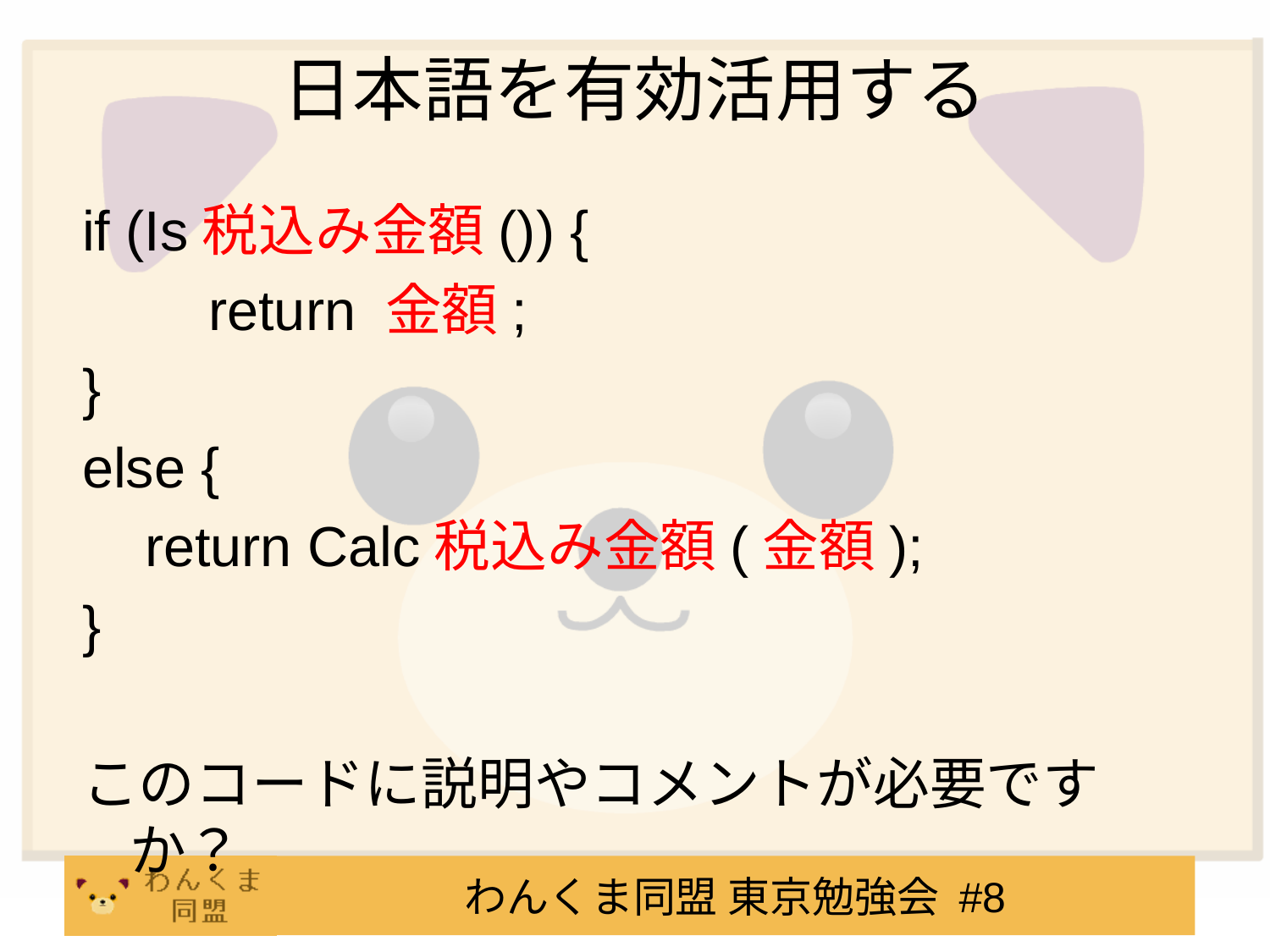

# 日本語を有効活用する
if (Is税込み金額()) {
　　return 金額;
}
else {
    return Calc税込み金額(金額);
}

このコードに説明やコメントが必要ですか？